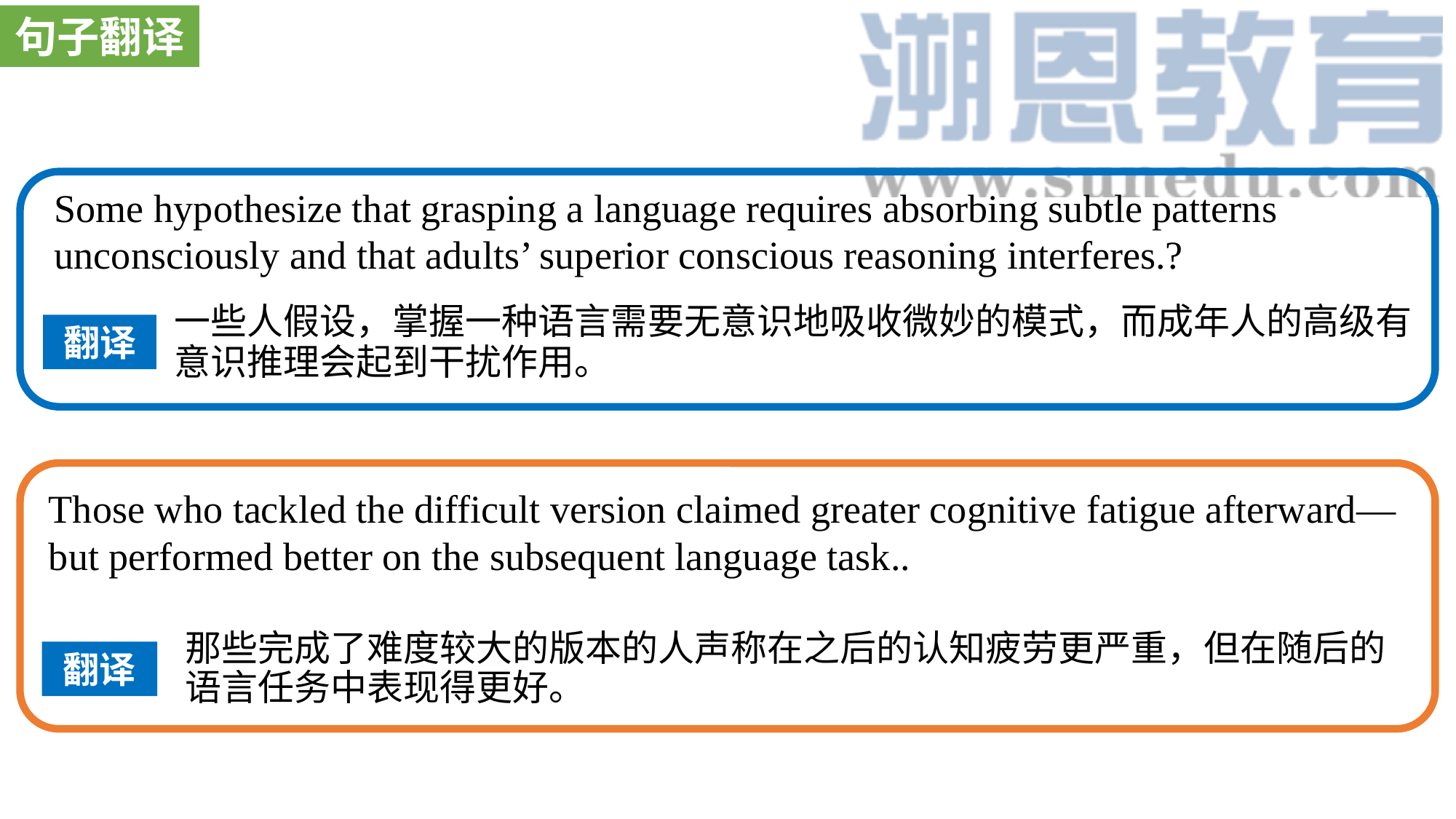

句子翻译

Some hypothesize that grasping a language requires absorbing subtle patterns unconsciously and that adults’ superior conscious reasoning interferes.?
一些人假设，掌握一种语言需要无意识地吸收微妙的模式，而成年人的高级有意识推理会起到干扰作用。
翻译

Those who tackled the difficult version claimed greater cognitive fatigue afterward—but performed better on the subsequent language task..
那些完成了难度较大的版本的人声称在之后的认知疲劳更严重，但在随后的语言任务中表现得更好。
翻译